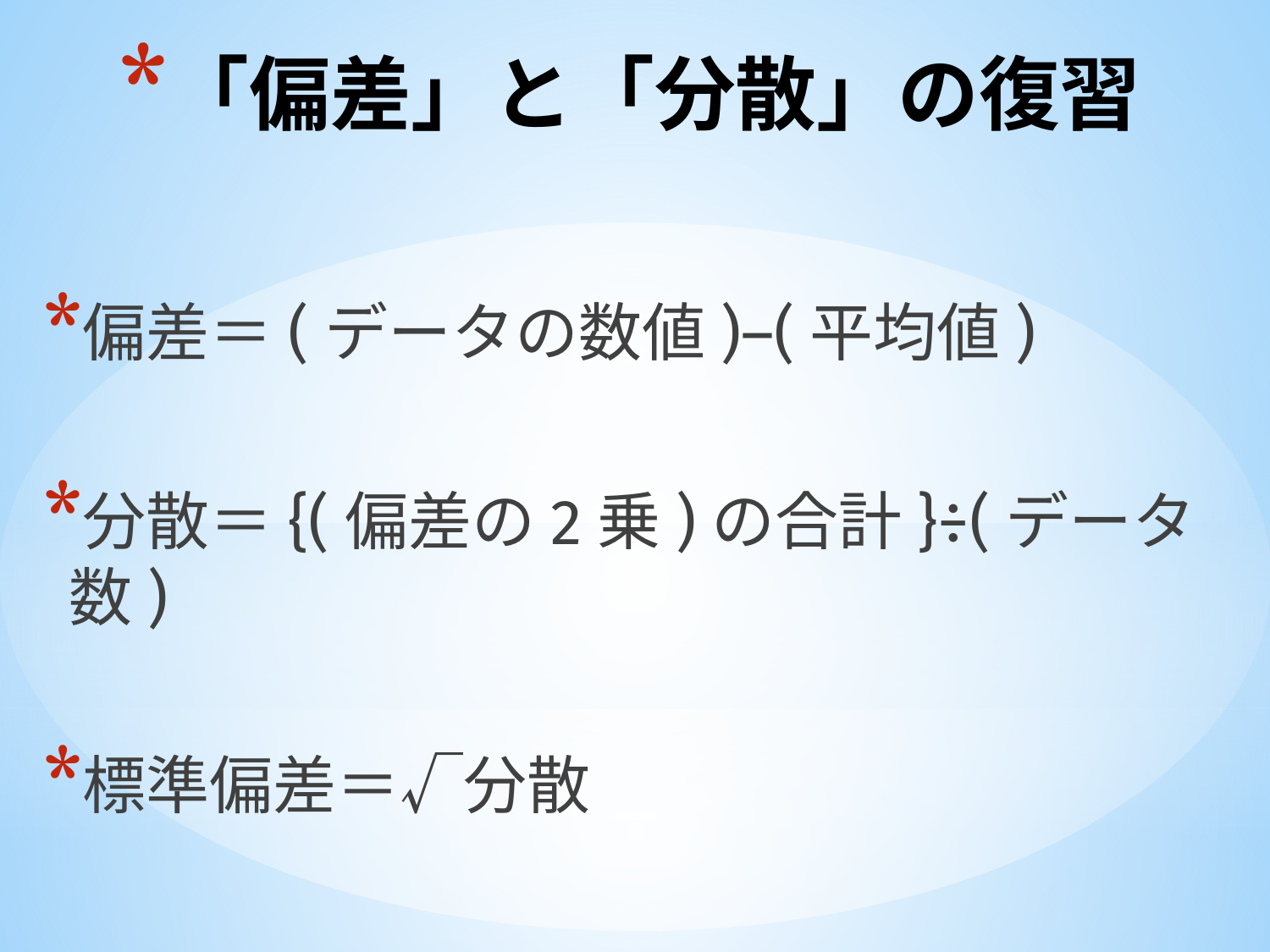

# 「偏差」と「分散」の復習
偏差＝(データの数値)―(平均値)

分散＝{(偏差の2乗)の合計}÷(データ数)

標準偏差＝√分散